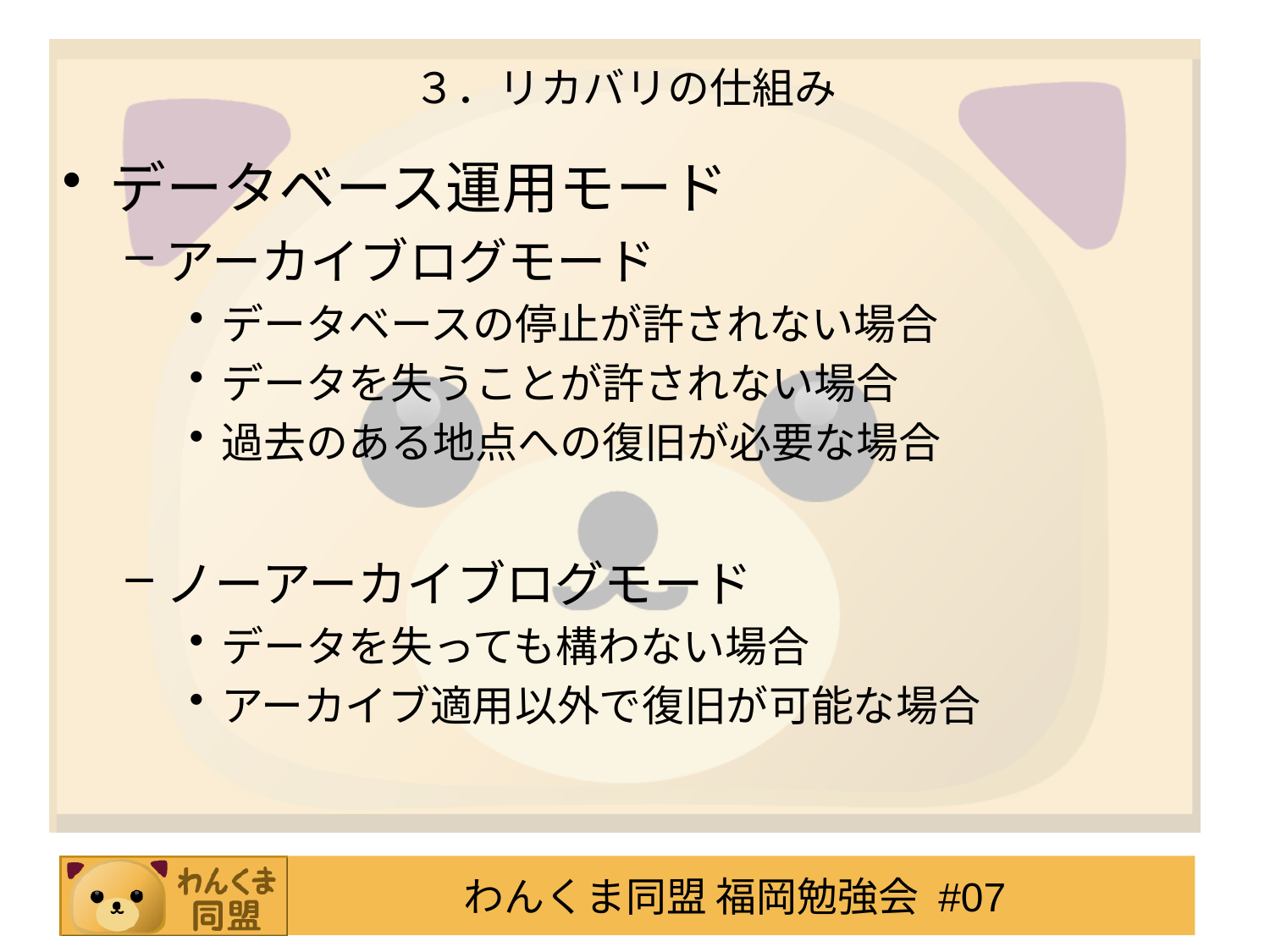

# ３．リカバリの仕組み
データベース運用モード
アーカイブログモード
データベースの停止が許されない場合
データを失うことが許されない場合
過去のある地点への復旧が必要な場合

ノーアーカイブログモード
データを失っても構わない場合
アーカイブ適用以外で復旧が可能な場合